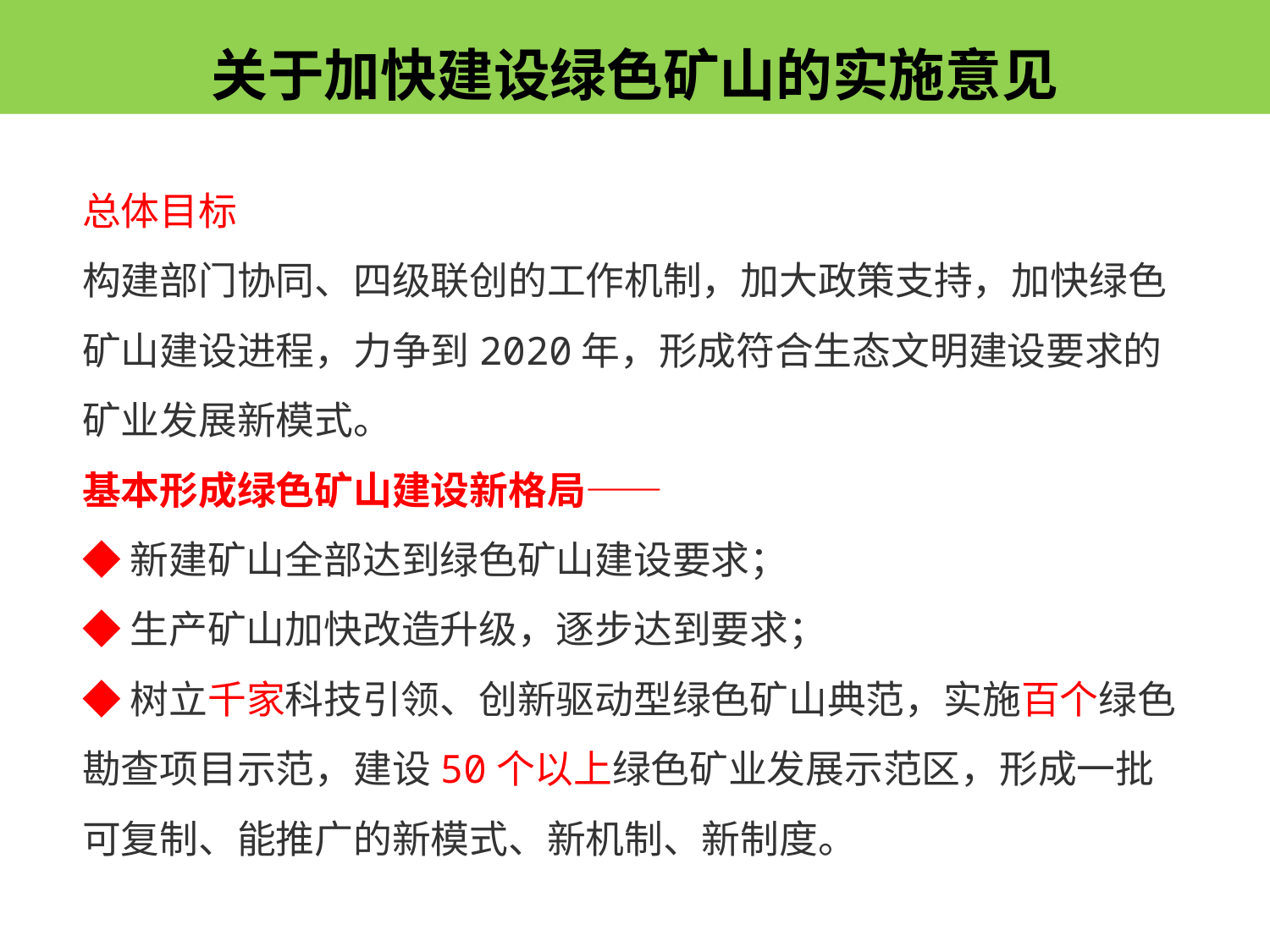

关于加快建设绿色矿山的实施意见
总体目标
构建部门协同、四级联创的工作机制，加大政策支持，加快绿色矿山建设进程，力争到2020年，形成符合生态文明建设要求的矿业发展新模式。
基本形成绿色矿山建设新格局——
◆新建矿山全部达到绿色矿山建设要求；
◆生产矿山加快改造升级，逐步达到要求；
◆树立千家科技引领、创新驱动型绿色矿山典范，实施百个绿色勘查项目示范，建设50个以上绿色矿业发展示范区，形成一批可复制、能推广的新模式、新机制、新制度。